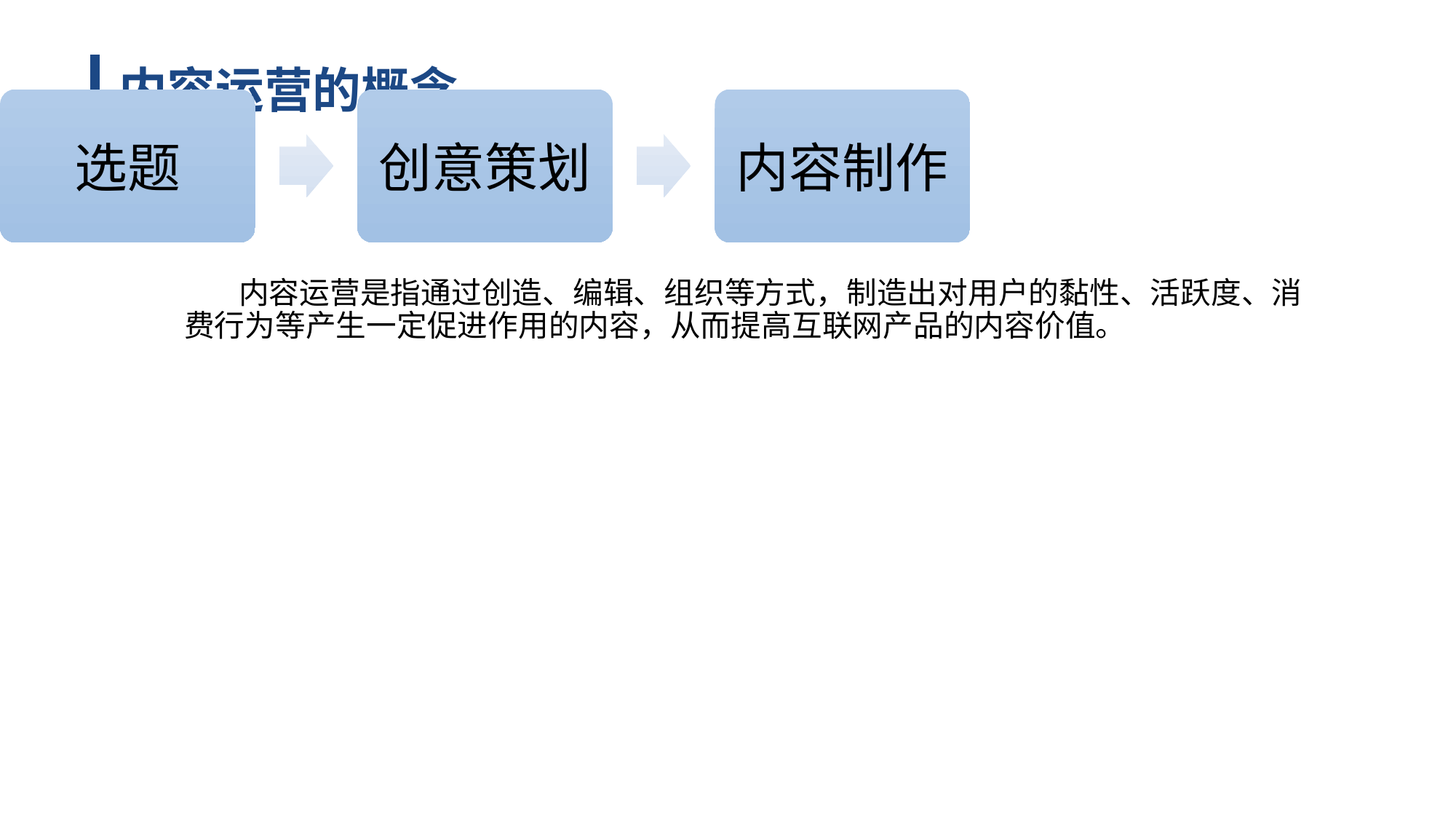

内容运营的概念
内容运营是指通过创造、编辑、组织等方式，制造出对用户的黏性、活跃度、消费行为等产生一定促进作用的内容，从而提高互联网产品的内容价值。
选题

创意策划

内容制作